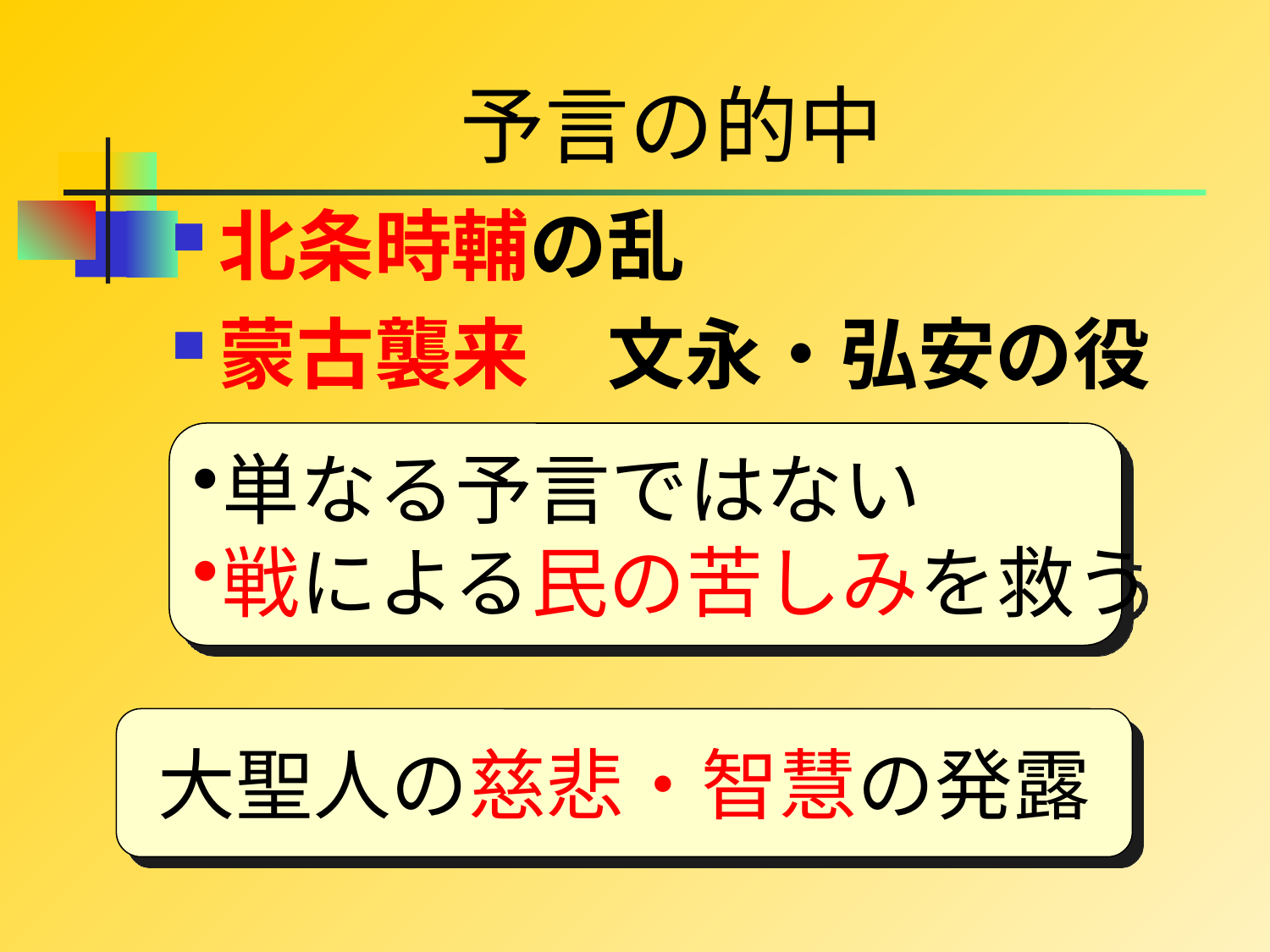

# 予言の的中
北条時輔の乱
蒙古襲来　文永・弘安の役
単なる予言ではない
戦による民の苦しみを救う
大聖人の慈悲・智慧の発露